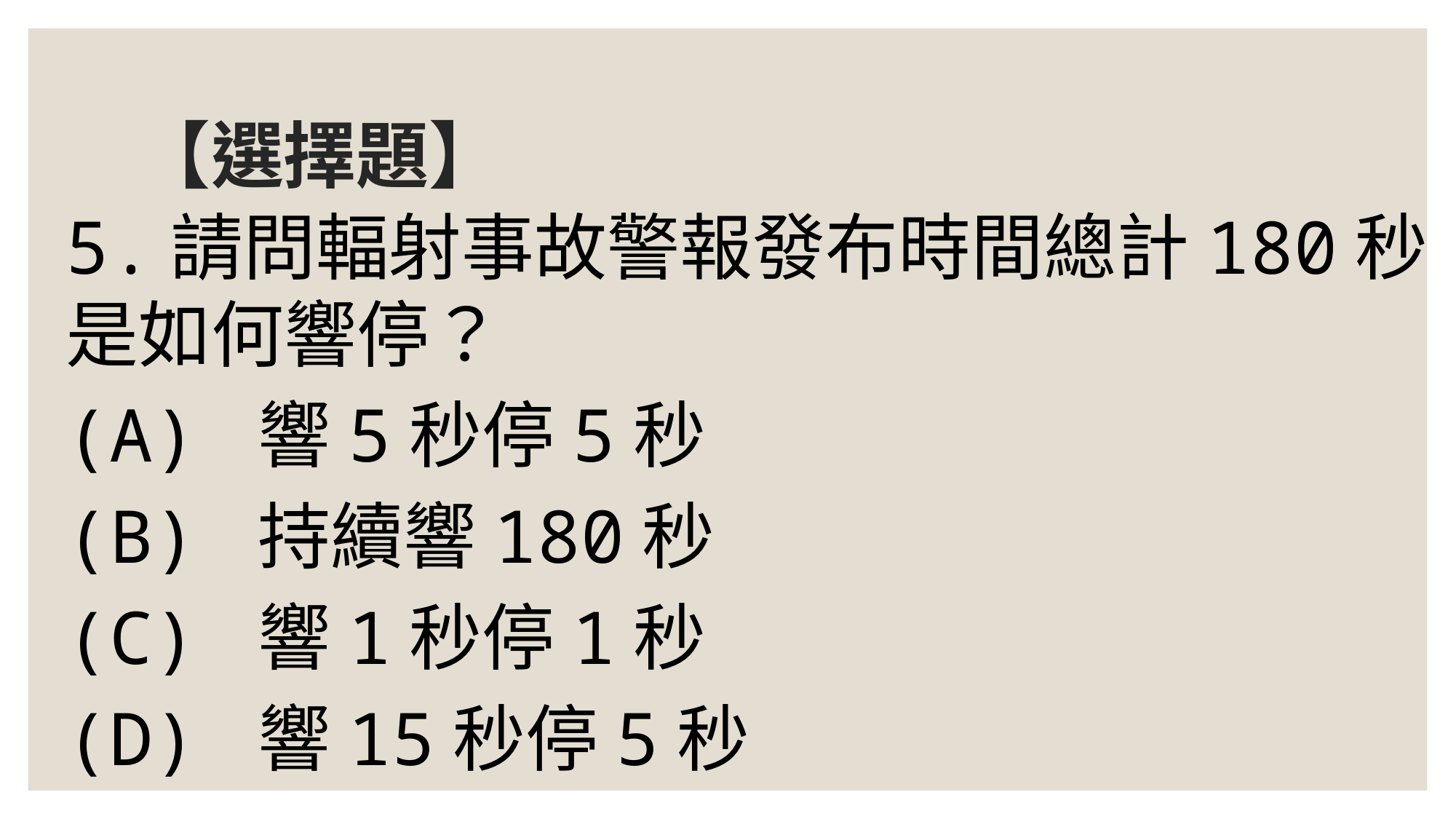

# 【選擇題】
5.請問輻射事故警報發布時間總計180秒，是如何響停？
(A) 響5秒停5秒
(B) 持續響180秒
(C) 響1秒停1秒
(D) 響15秒停5秒